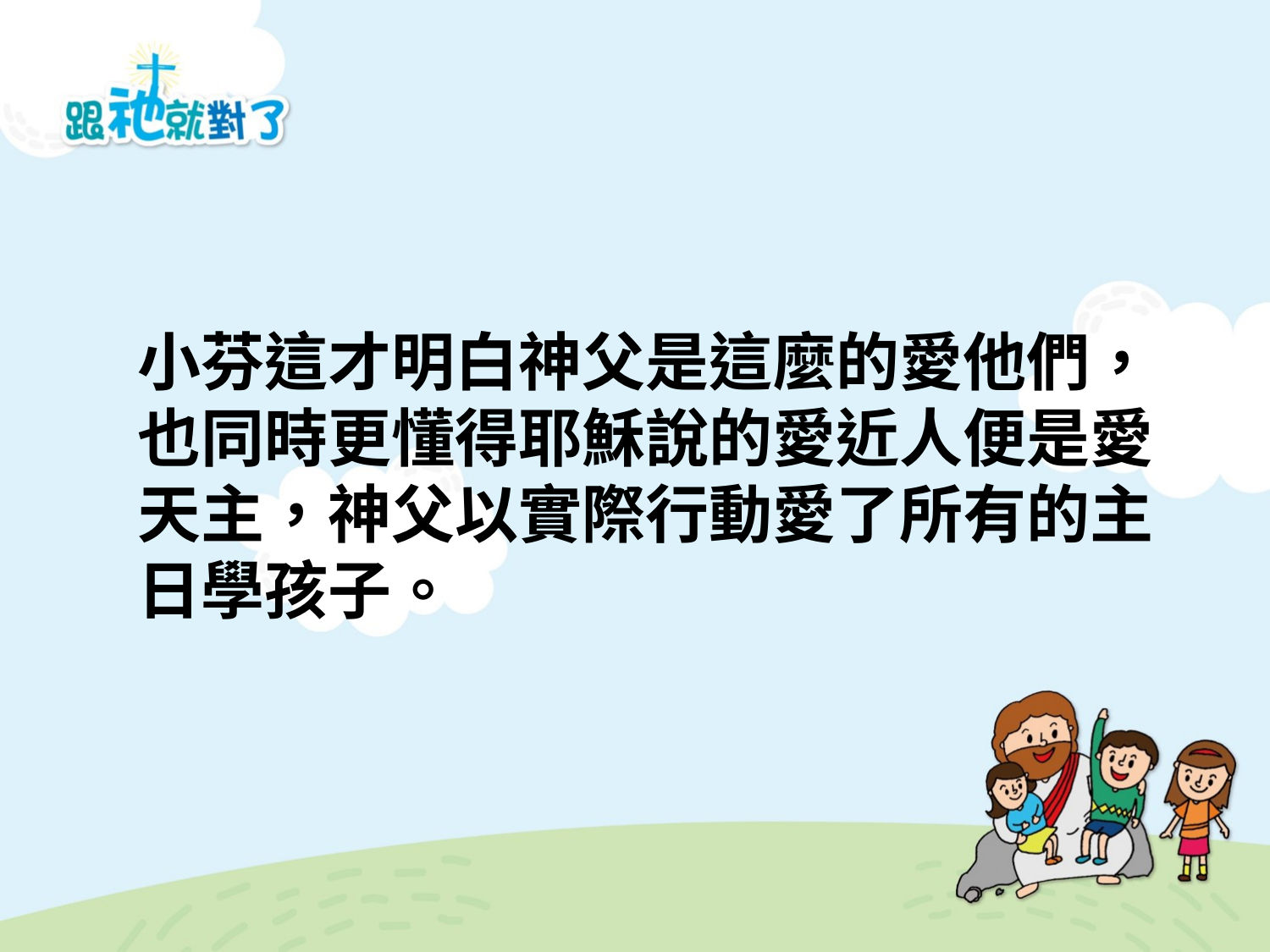

小芬這才明白神父是這麼的愛他們，也同時更懂得耶穌說的愛近人便是愛天主，神父以實際行動愛了所有的主日學孩子。